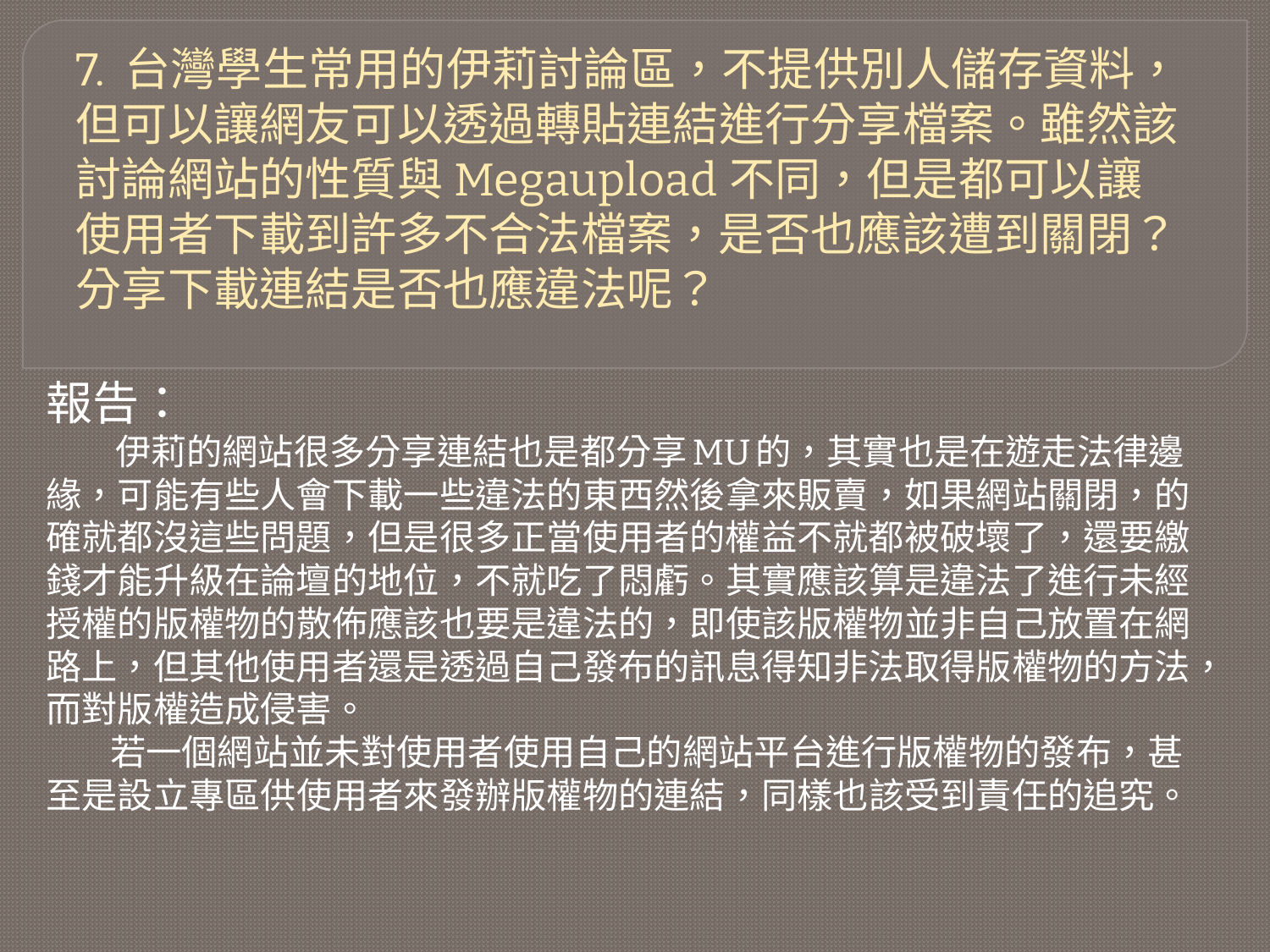

# 7. 台灣學生常用的伊莉討論區，不提供別人儲存資料，但可以讓網友可以透過轉貼連結進行分享檔案。雖然該討論網站的性質與Megaupload不同，但是都可以讓使用者下載到許多不合法檔案，是否也應該遭到關閉？分享下載連結是否也應違法呢？
報告：
        伊莉的網站很多分享連結也是都分享MU的，其實也是在遊走法律邊緣，可能有些人會下載一些違法的東西然後拿來販賣，如果網站關閉，的確就都沒這些問題，但是很多正當使用者的權益不就都被破壞了，還要繳錢才能升級在論壇的地位，不就吃了悶虧。其實應該算是違法了進行未經授權的版權物的散佈應該也要是違法的，即使該版權物並非自己放置在網路上，但其他使用者還是透過自己發布的訊息得知非法取得版權物的方法，而對版權造成侵害。
        若一個網站並未對使用者使用自己的網站平台進行版權物的發布，甚至是設立專區供使用者來發辦版權物的連結，同樣也該受到責任的追究。